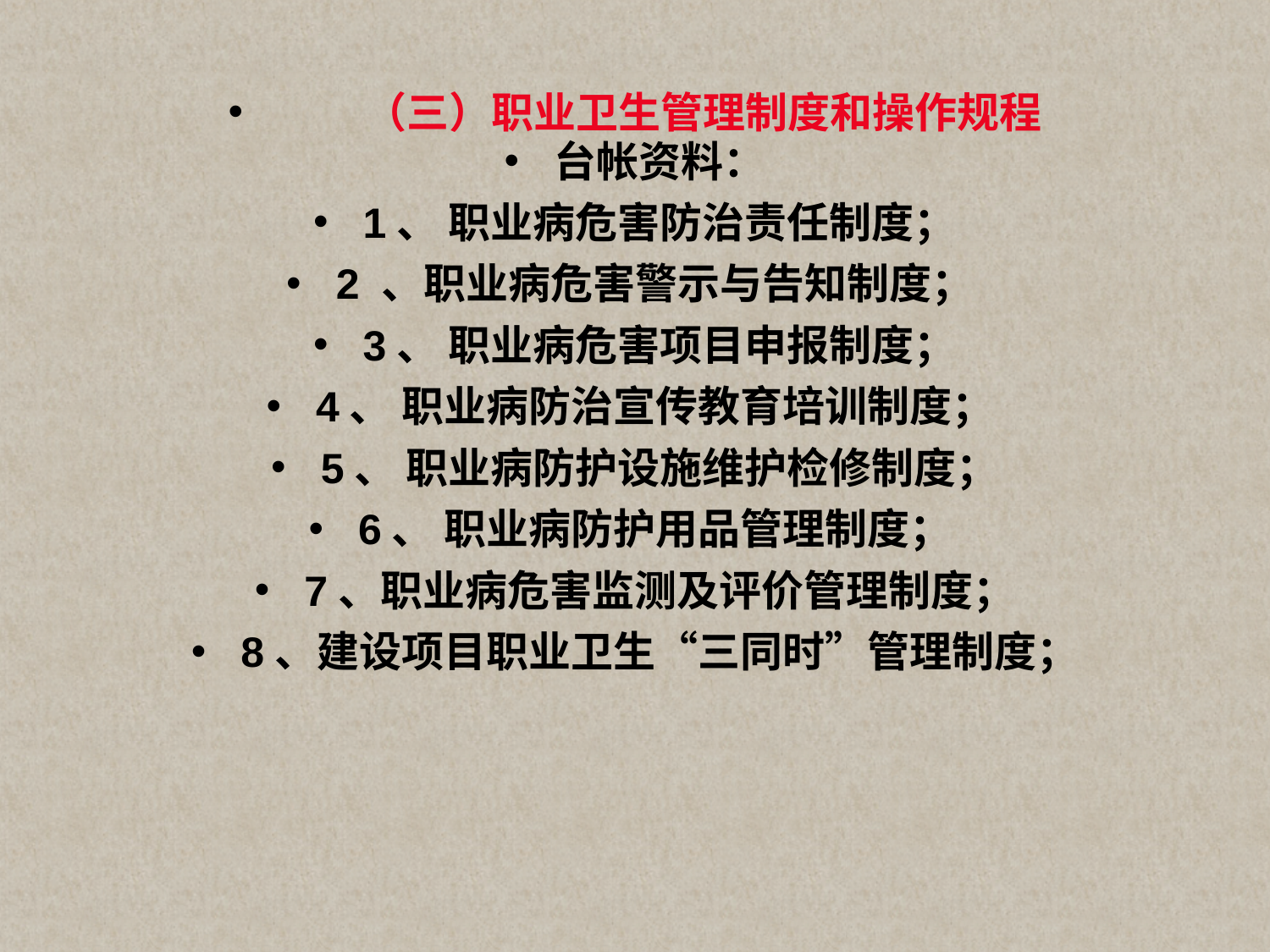

（三）职业卫生管理制度和操作规程
台帐资料：
1、 职业病危害防治责任制度；
2 、职业病危害警示与告知制度；
3、 职业病危害项目申报制度；
4、 职业病防治宣传教育培训制度；
5、 职业病防护设施维护检修制度；
6、 职业病防护用品管理制度；
7、职业病危害监测及评价管理制度；
8、建设项目职业卫生“三同时”管理制度；